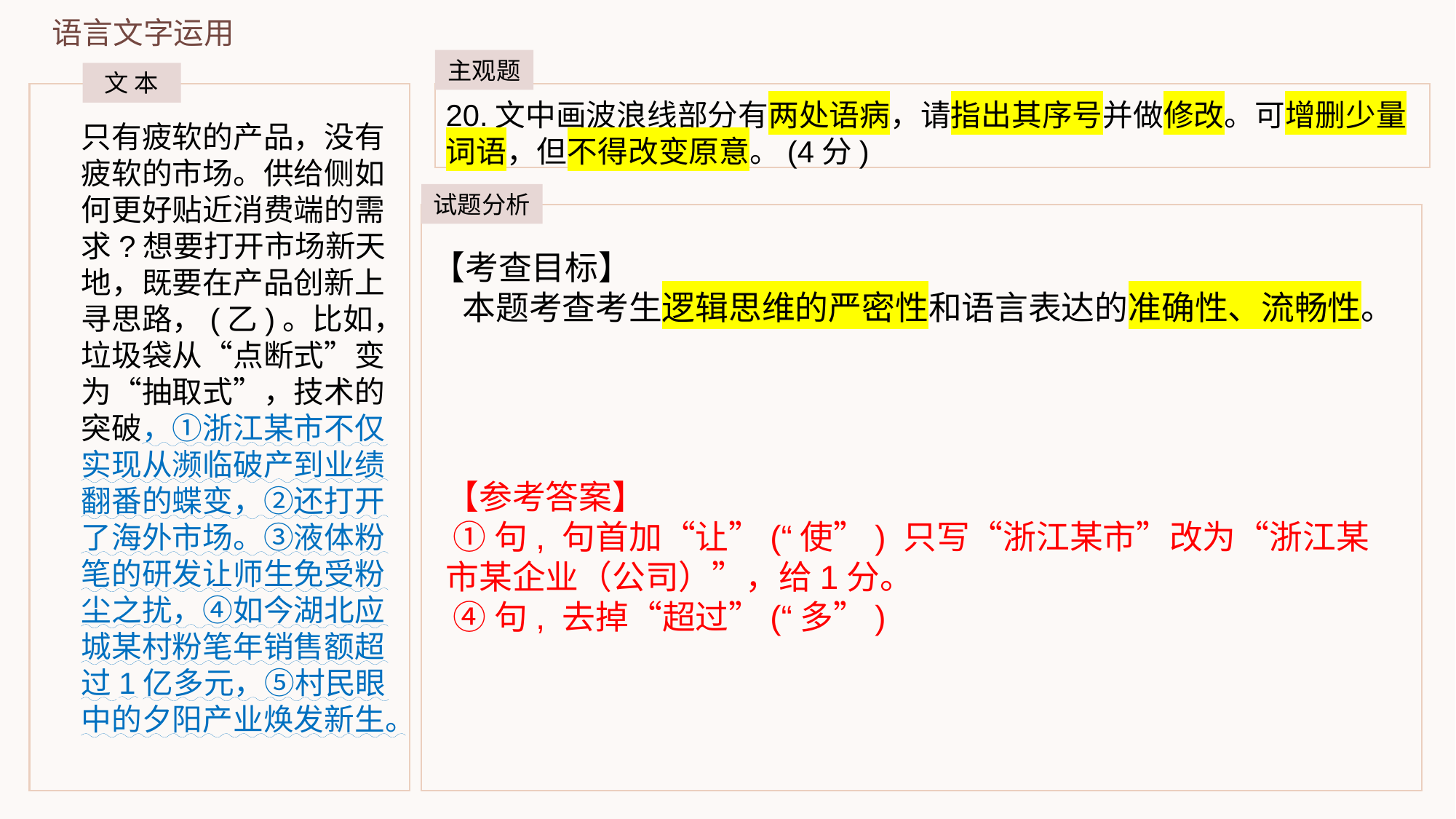

语言文字运用
主观题
 文 本

20.文中画波浪线部分有两处语病，请指出其序号并做修改。可增删少量词语，但不得改变原意。(4分)

只有疲软的产品，没有疲软的市场。供给侧如何更好贴近消费端的需求?想要打开市场新天地，既要在产品创新上寻思路，(乙)。比如，垃圾袋从“点断式”变为“抽取式”，技术的突破，①浙江某市不仅实现从濒临破产到业绩翻番的蝶变，②还打开了海外市场。③液体粉笔的研发让师生免受粉尘之扰，④如今湖北应城某村粉笔年销售额超过1亿多元，⑤村民眼中的夕阳产业焕发新生。
试题分析

【考查目标】
   本题考查考生逻辑思维的严密性和语言表达的准确性、流畅性。
【参考答案】
 ①句, 句首加“让”(“使”) 只写“浙江某市”改为“浙江某市某企业（公司）”，给1分。
 ④句, 去掉“超过”(“多”)